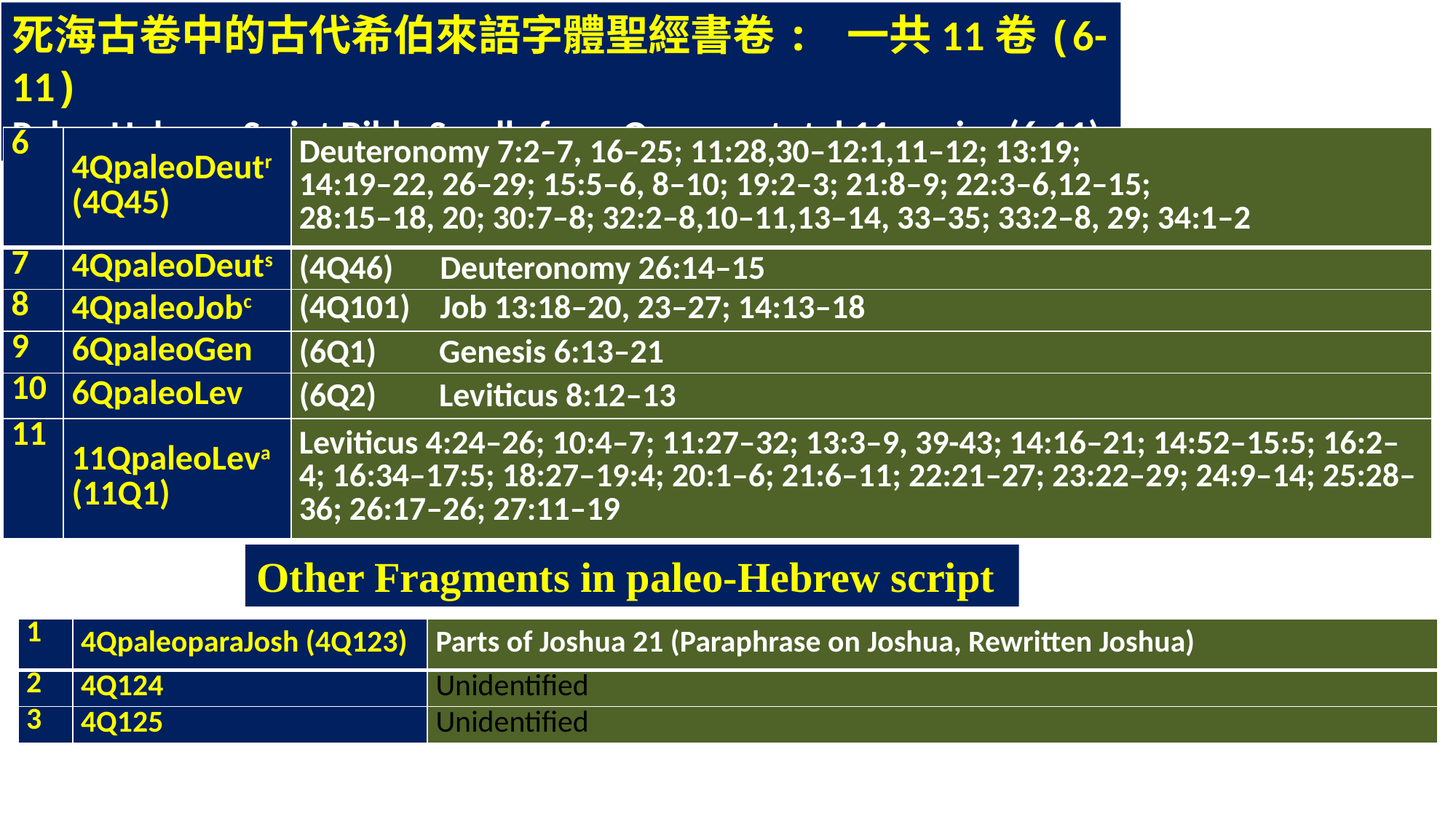

死海古卷中的古代希伯來語字體聖經書卷: 一共11卷(6-11)
Paleo-Hebrew Script Bible Scrolls from Qumran: total 11 copies (6-11)
| 6 | 4QpaleoDeutr (4Q45) | Deuteronomy 7:2–7, 16–25; 11:28,30–12:1,11–12; 13:19; 14:19–22, 26–29; 15:5–6, 8–10; 19:2–3; 21:8–9; 22:3–6,12–15; 28:15–18, 20; 30:7–8; 32:2–8,10–11,13–14, 33–35; 33:2–8, 29; 34:1–2 |
| --- | --- | --- |
| 7 | 4QpaleoDeuts | (4Q46) Deuteronomy 26:14–15 |
| 8 | 4QpaleoJobc | (4Q101) Job 13:18–20, 23–27; 14:13–18 |
| 9 | 6QpaleoGen | (6Q1) Genesis 6:13–21 |
| 10 | 6QpaleoLev | (6Q2) Leviticus 8:12–13 |
| 11 | 11QpaleoLeva (11Q1) | Leviticus 4:24–26; 10:4–7; 11:27–32; 13:3–9, 39-43; 14:16–21; 14:52–15:5; 16:2–4; 16:34–17:5; 18:27–19:4; 20:1–6; 21:6–11; 22:21–27; 23:22–29; 24:9–14; 25:28–36; 26:17–26; 27:11–19 |
Other Fragments in paleo-Hebrew script
| 1 | 4QpaleoparaJosh (4Q123) | Parts of Joshua 21 (Paraphrase on Joshua, Rewritten Joshua) |
| --- | --- | --- |
| 2 | 4Q124 | Unidentified |
| 3 | 4Q125 | Unidentified |